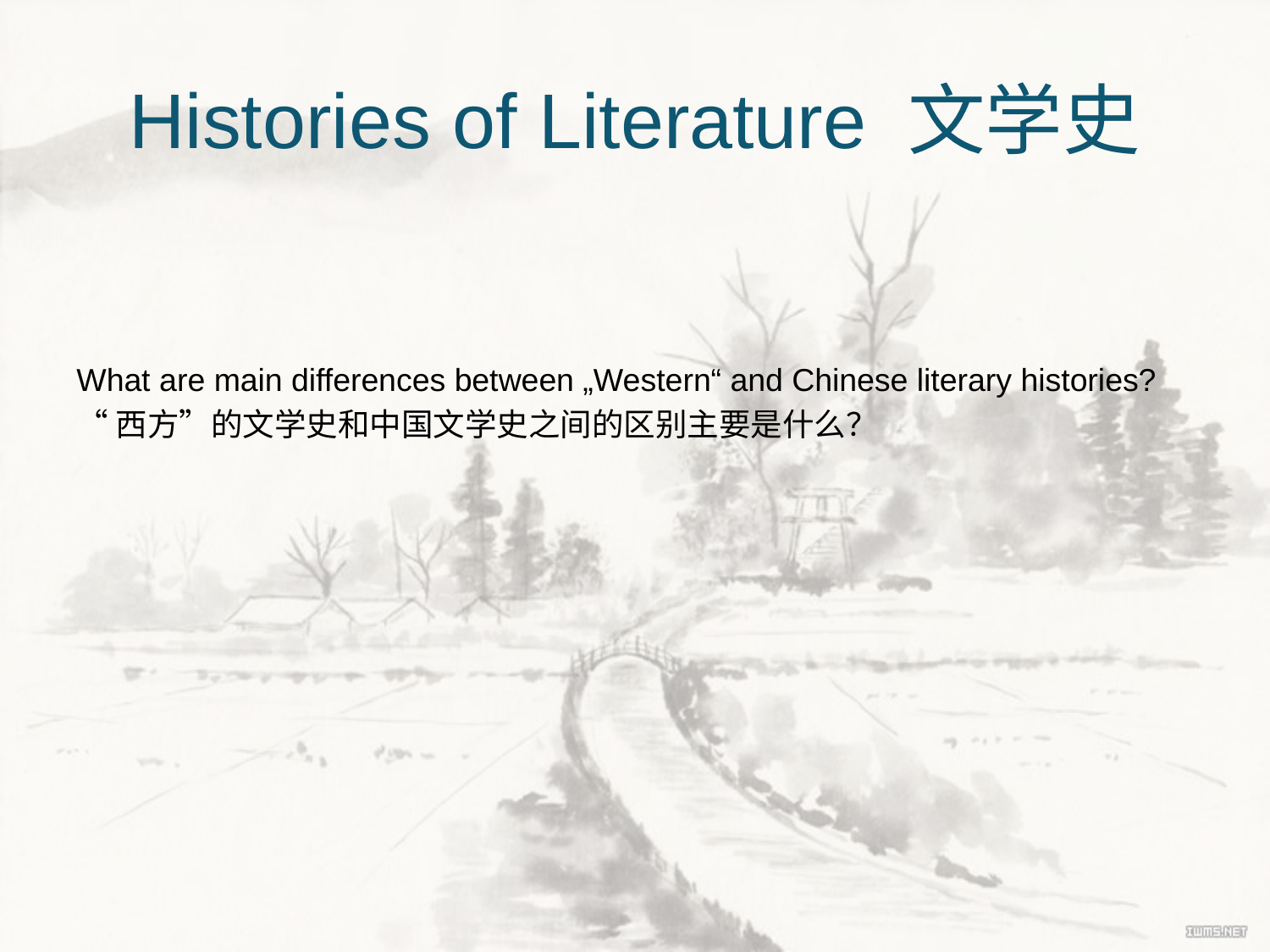

# Histories of Literature 文学史
What are main differences between „Western“ and Chinese literary histories?
“西方”的文学史和中国文学史之间的区别主要是什么？